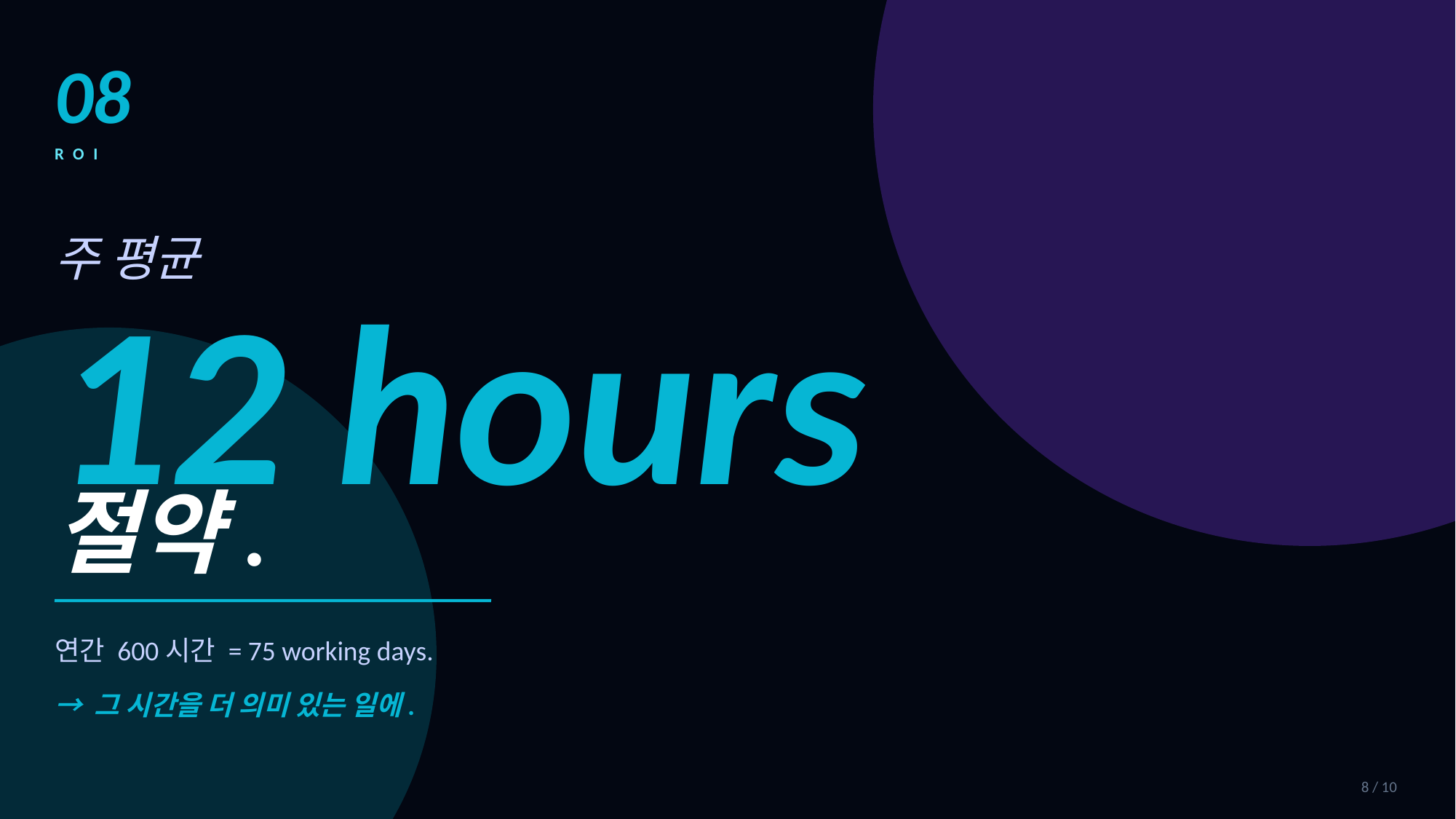

08
ROI
주 평균
12 hours

절약.

연간 600시간 = 75 working days.
→ 그 시간을 더 의미 있는 일에.
8 / 10